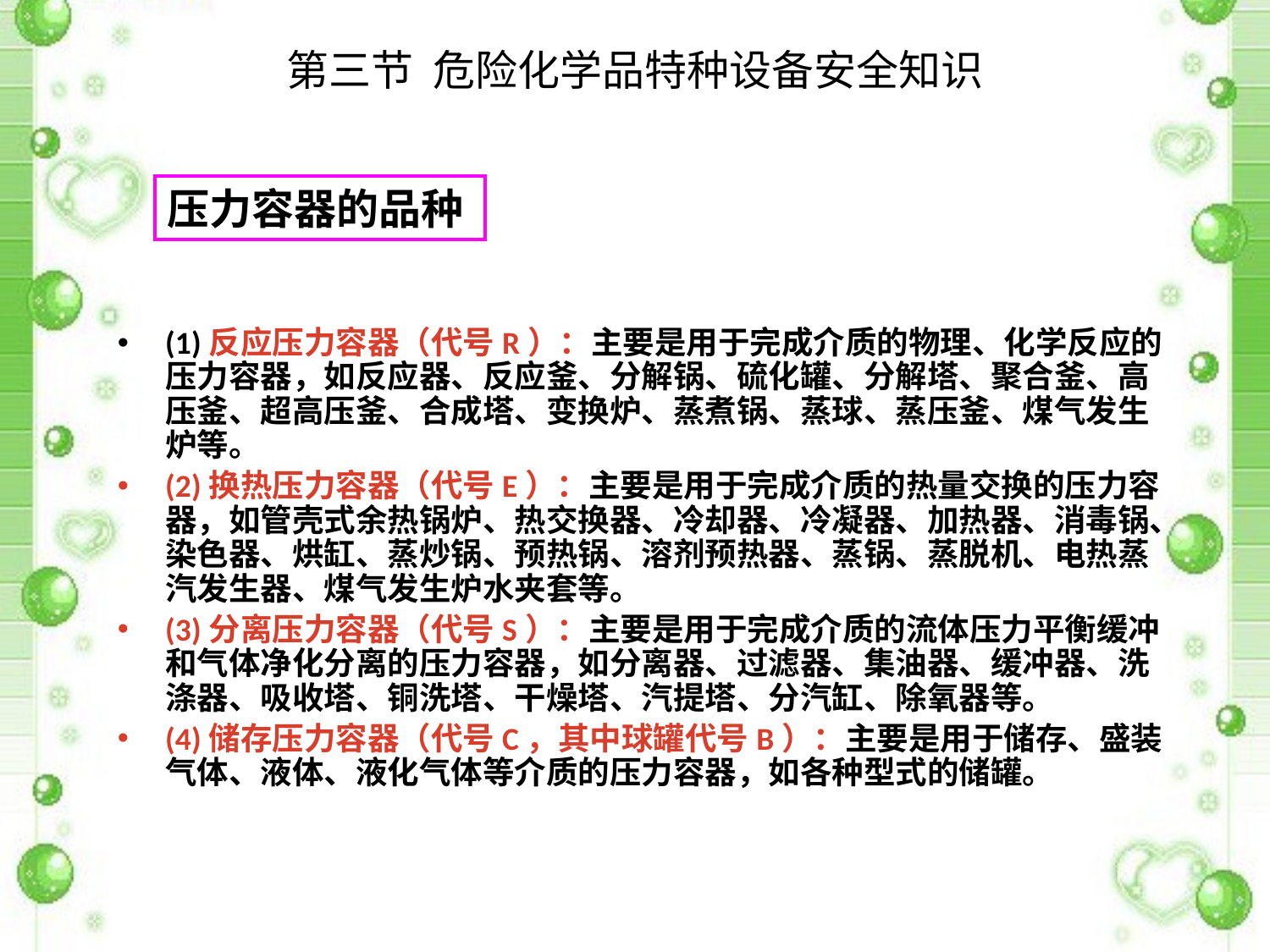

# 第三节  危险化学品特种设备安全知识
压力容器的品种
(1)反应压力容器（代号R）：主要是用于完成介质的物理、化学反应的压力容器，如反应器、反应釜、分解锅、硫化罐、分解塔、聚合釜、高压釜、超高压釜、合成塔、变换炉、蒸煮锅、蒸球、蒸压釜、煤气发生炉等。
(2)换热压力容器（代号E）：主要是用于完成介质的热量交换的压力容器，如管壳式余热锅炉、热交换器、冷却器、冷凝器、加热器、消毒锅、染色器、烘缸、蒸炒锅、预热锅、溶剂预热器、蒸锅、蒸脱机、电热蒸汽发生器、煤气发生炉水夹套等。
(3)分离压力容器（代号S）：主要是用于完成介质的流体压力平衡缓冲和气体净化分离的压力容器，如分离器、过滤器、集油器、缓冲器、洗涤器、吸收塔、铜洗塔、干燥塔、汽提塔、分汽缸、除氧器等。
(4)储存压力容器（代号C，其中球罐代号B）：主要是用于储存、盛装气体、液体、液化气体等介质的压力容器，如各种型式的储罐。